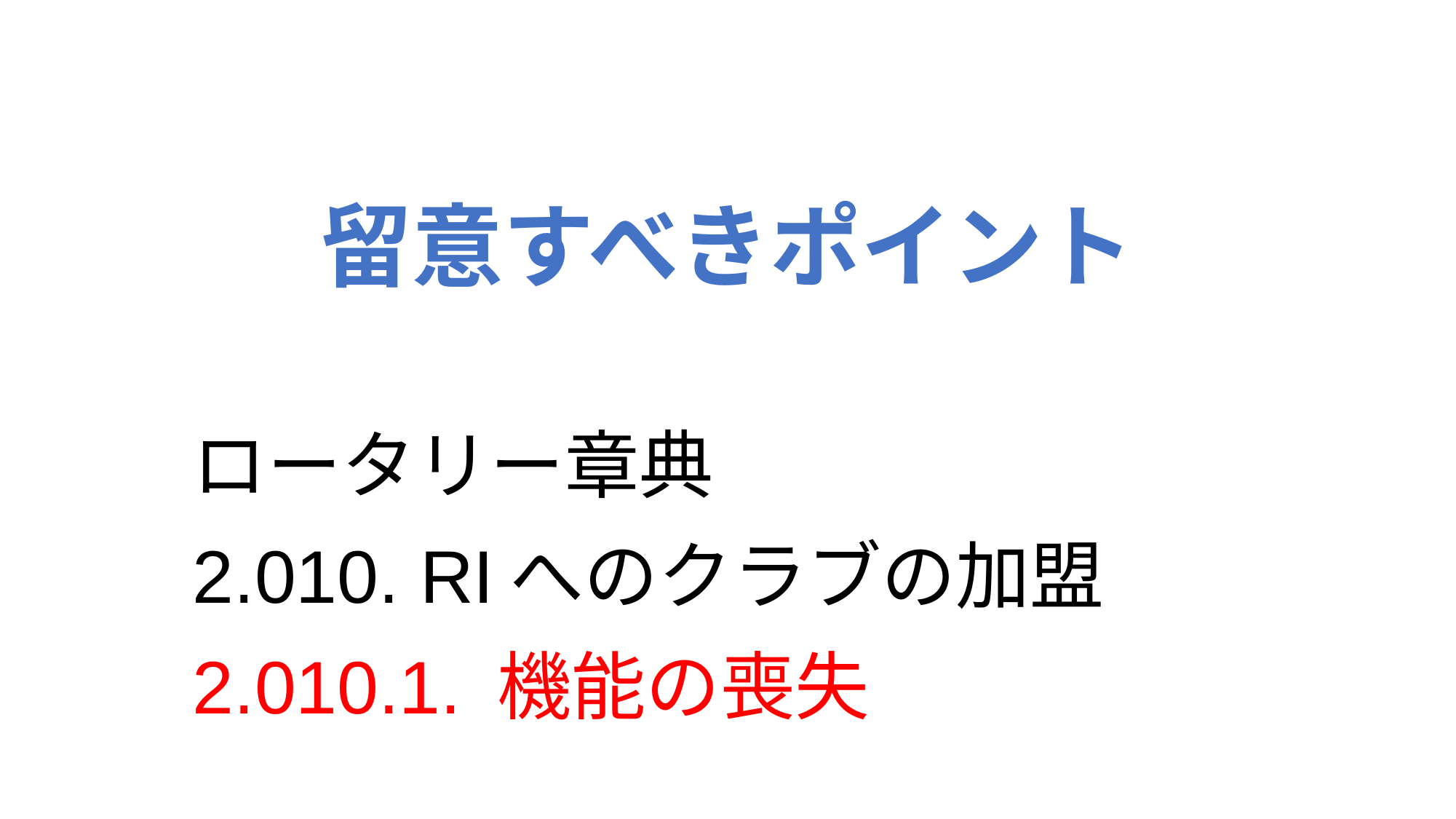

# 留意すべきポイント
ロータリー章典
2.010. RIへのクラブの加盟
2.010.1. 機能の喪失